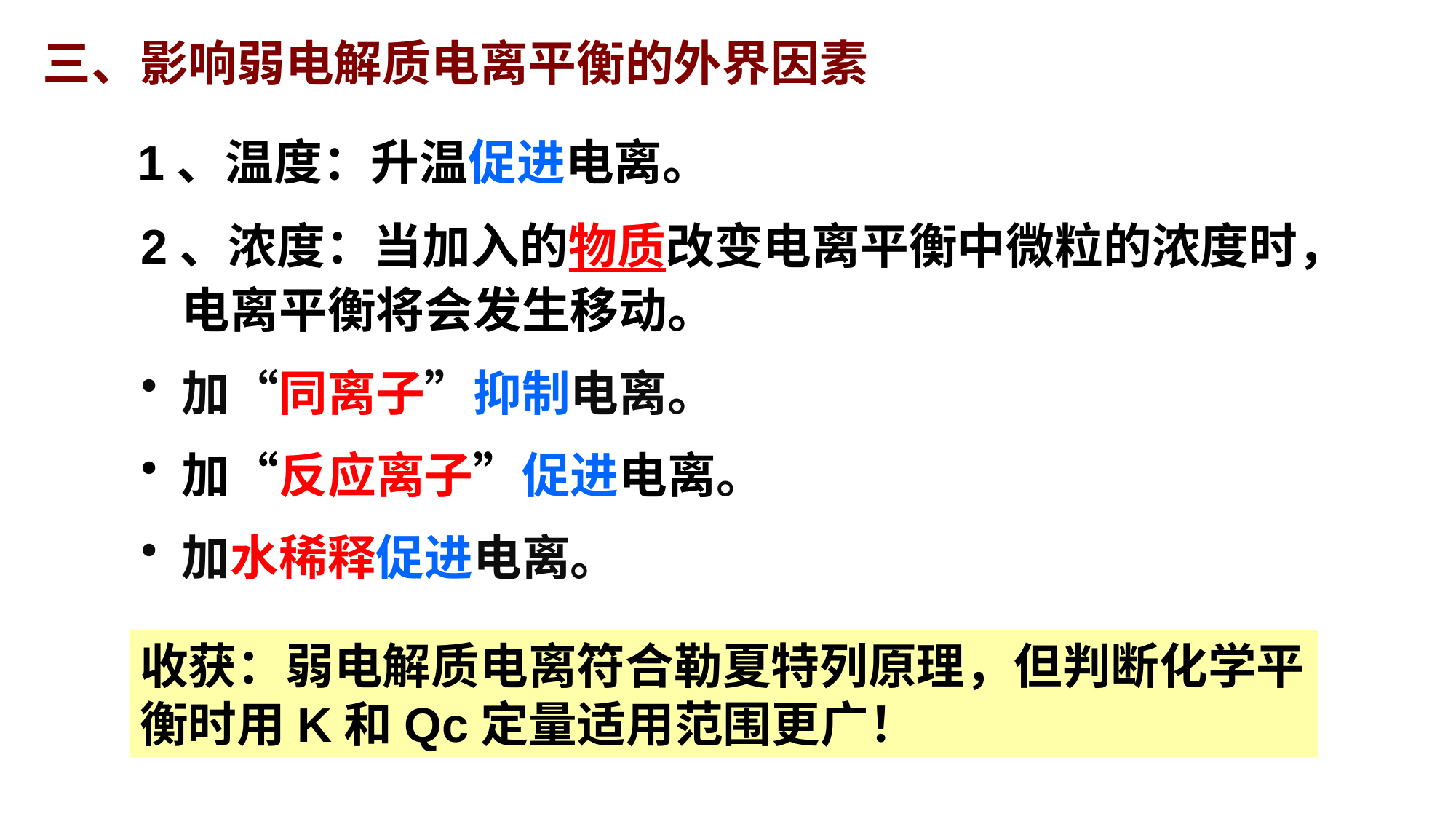

# 三、影响弱电解质电离平衡的外界因素
1、温度：升温促进电离。
2、浓度：当加入的物质改变电离平衡中微粒的浓度时，电离平衡将会发生移动。
加“同离子”抑制电离。
加“反应离子”促进电离。
加水稀释促进电离。
收获：弱电解质电离符合勒夏特列原理，但判断化学平衡时用K和Qc定量适用范围更广！